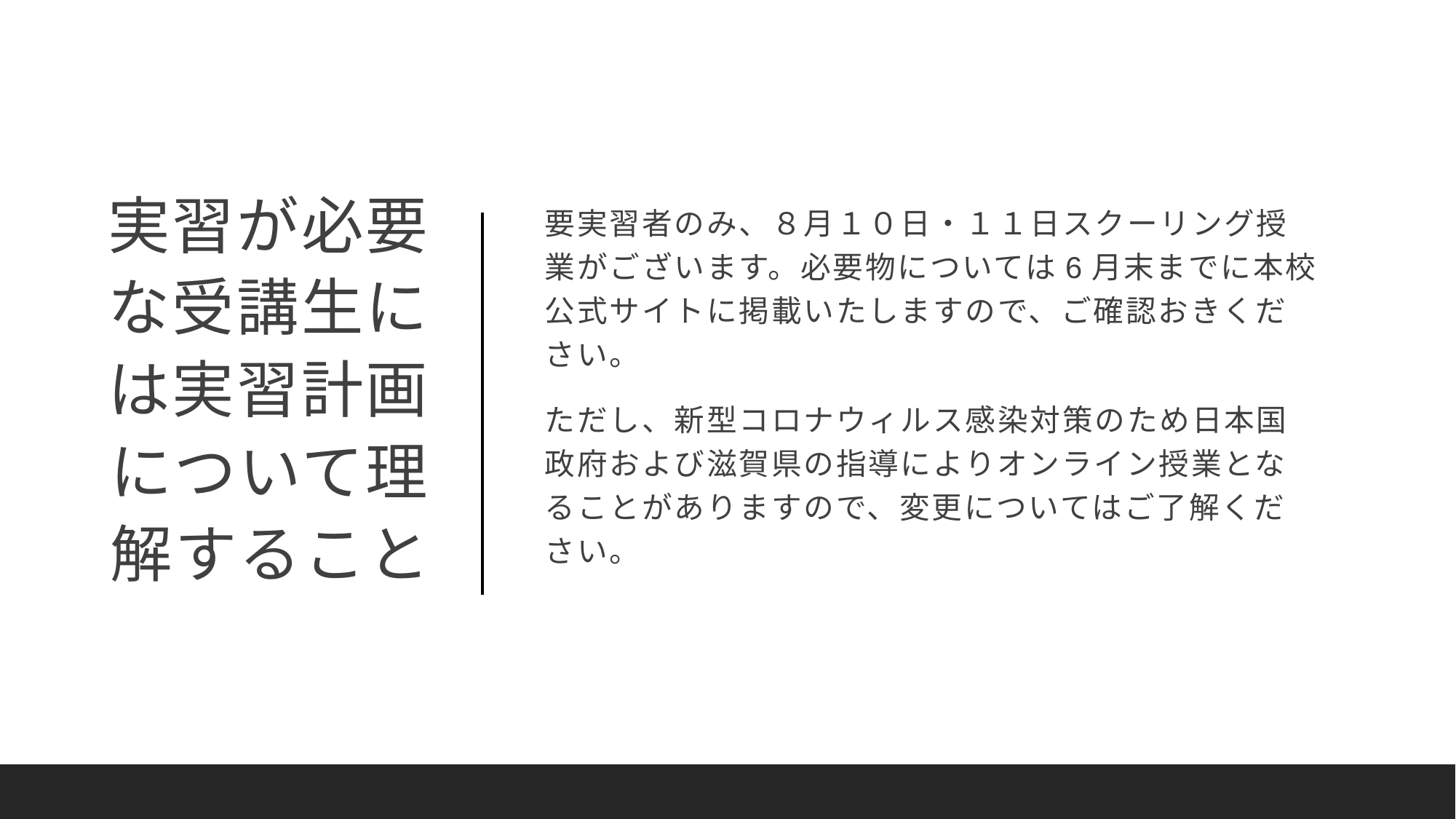

要実習者のみ、８月１０日・１１日スクーリング授業がございます。必要物については6月末までに本校公式サイトに掲載いたしますので、ご確認おきください。
ただし、新型コロナウィルス感染対策のため日本国政府および滋賀県の指導によりオンライン授業となることがありますので、変更についてはご了解ください。
# 実習が必要な受講生には実習計画について理解すること